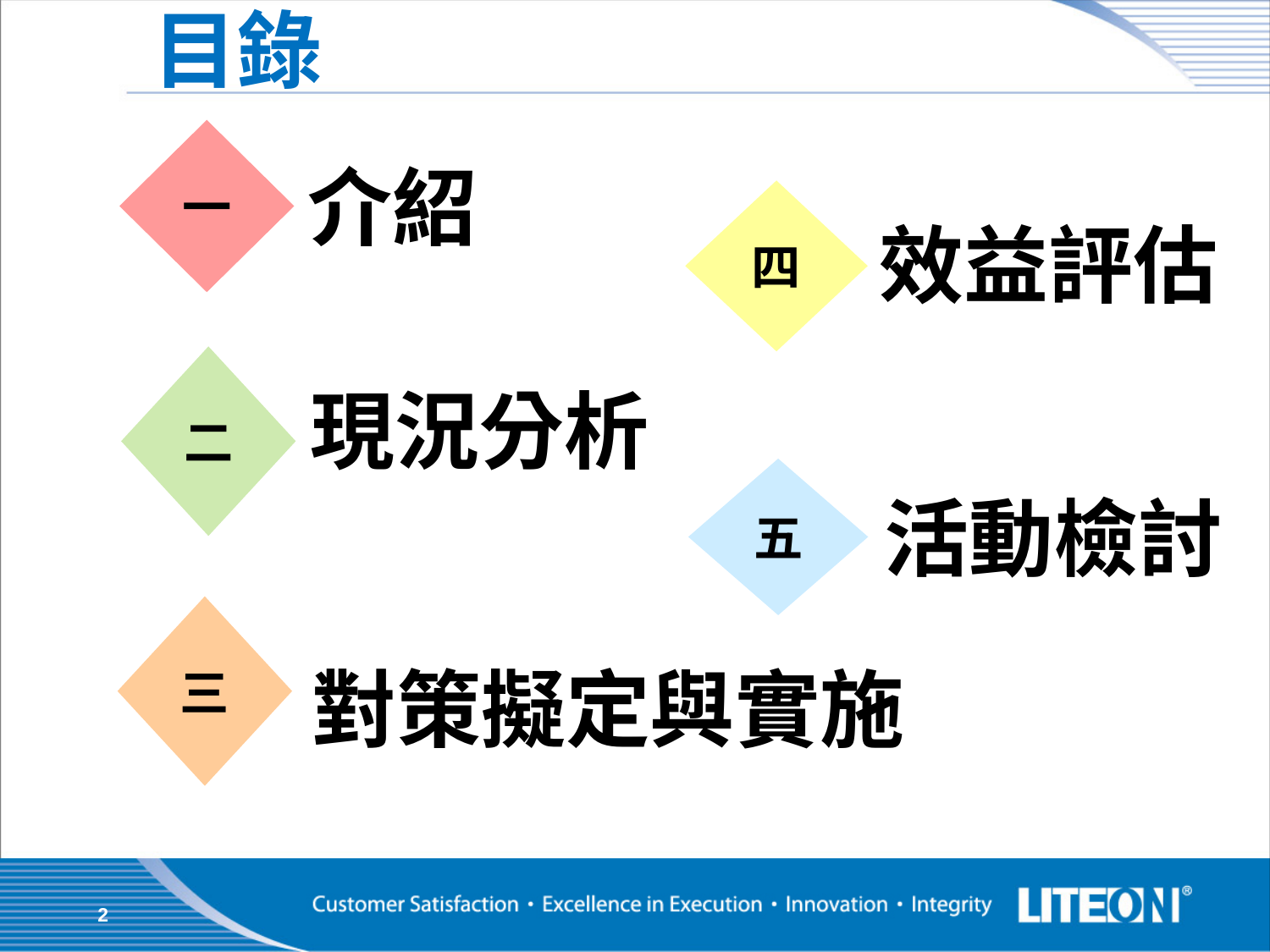

目錄
一
介紹
四
效益評估
二
現況分析
五
活動檢討
三
對策擬定與實施
2